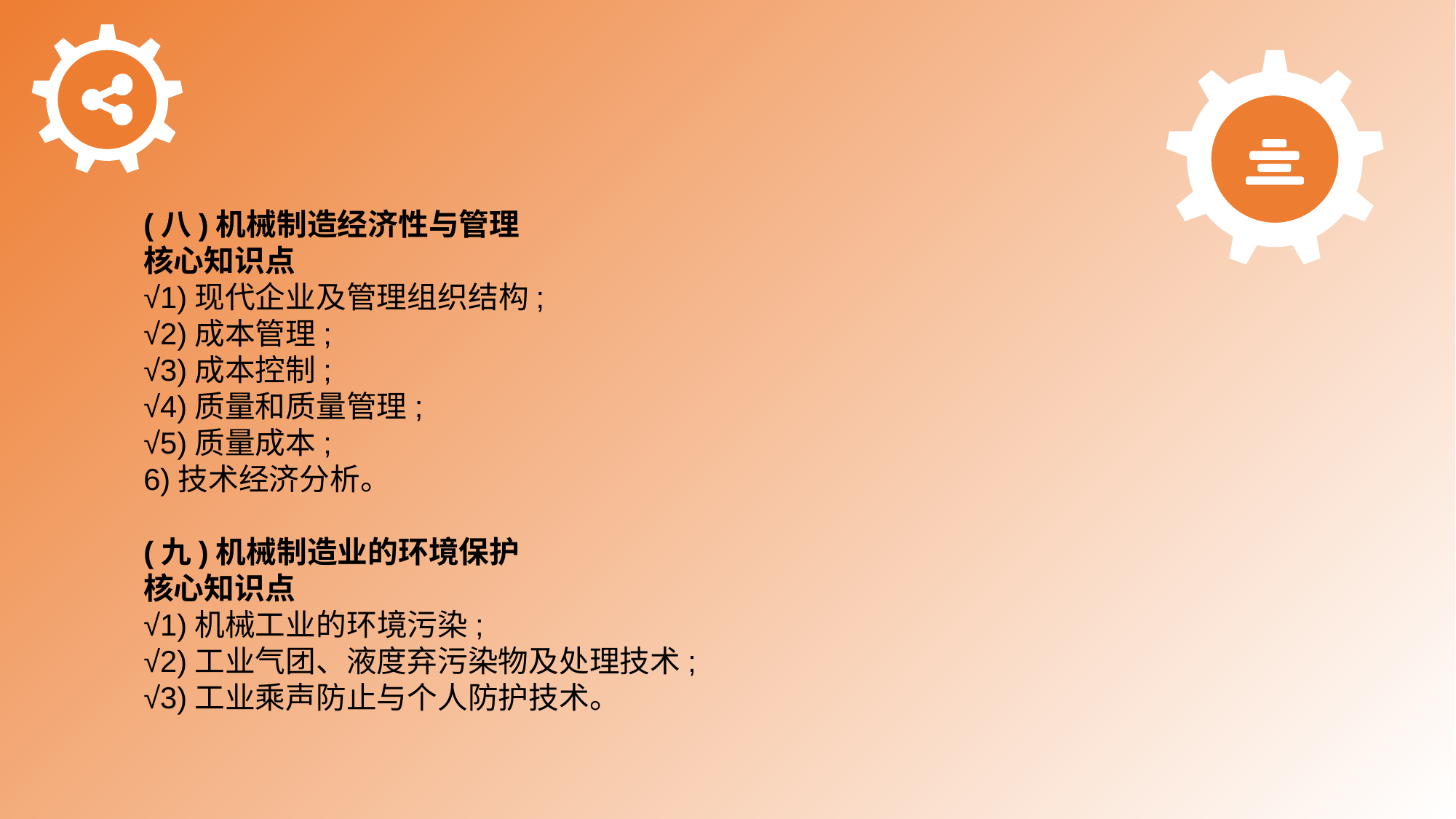

(八)机械制造经济性与管理
核心知识点
√1)现代企业及管理组织结构;
√2)成本管理;
√3)成本控制;
√4)质量和质量管理;
√5)质量成本;
6)技术经济分析。

(九)机械制造业的环境保护
核心知识点
√1)机械工业的环境污染;
√2)工业气团、液度弃污染物及处理技术;
√3)工业乘声防止与个人防护技术。